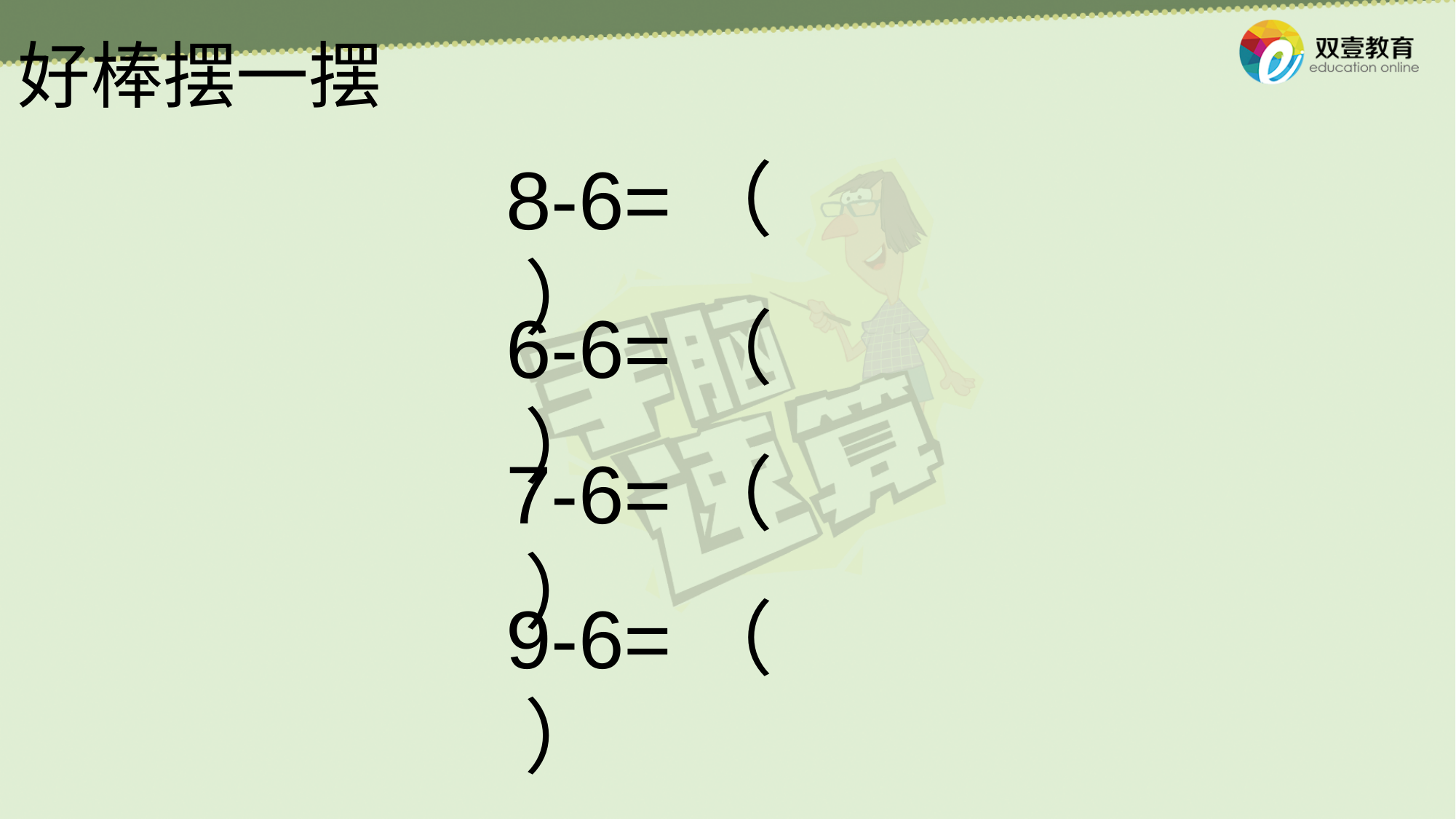

好棒摆一摆
8-6=（  ）
6-6=（  ）
7-6=（  ）
9-6=（  ）